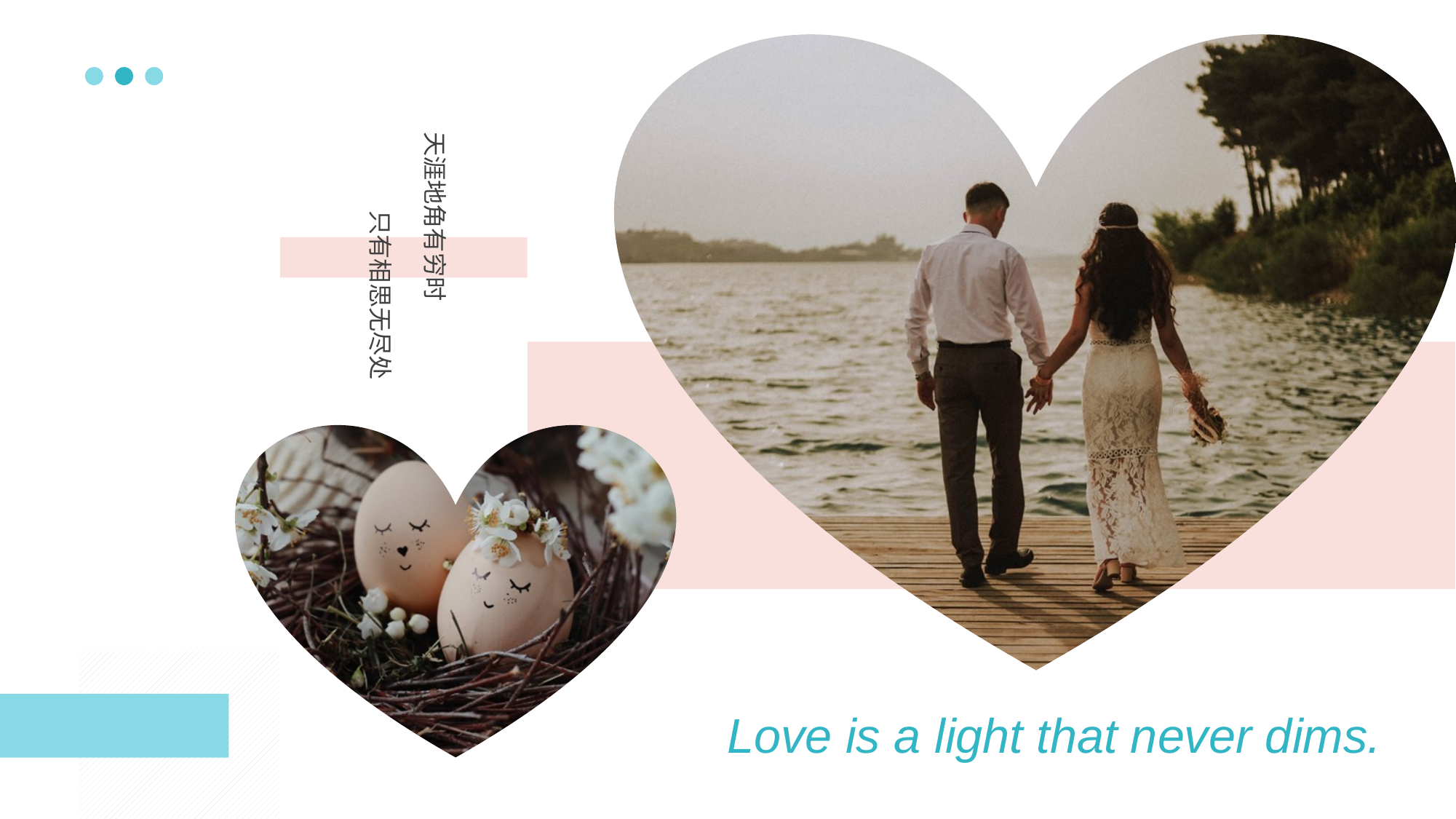

天涯地角有穷时
只有相思无尽处

Love is a light that never dims.